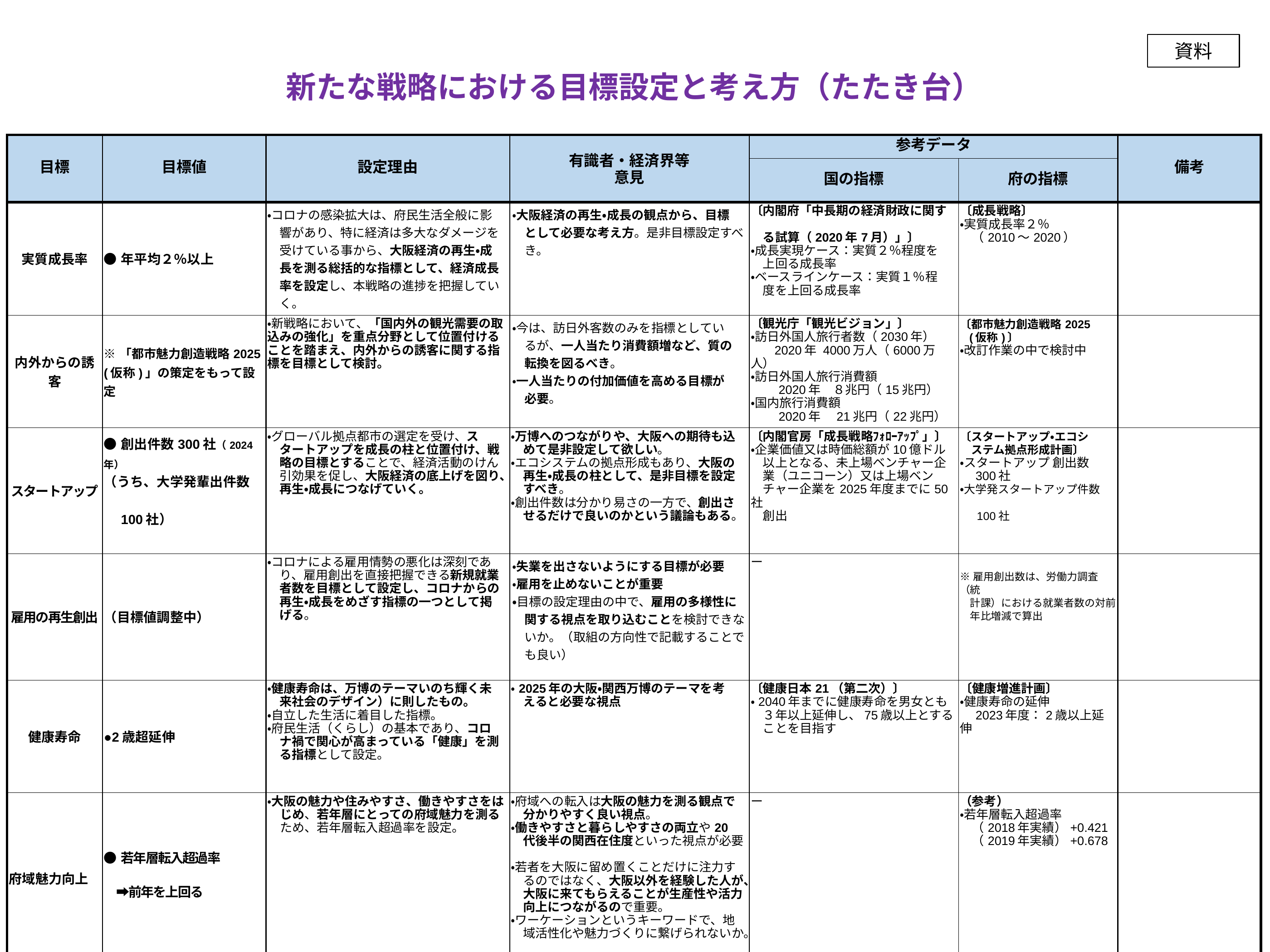

資料
新たな戦略における目標設定と考え方（たたき台）
| 目標 | 目標値 | 設定理由 | 有識者・経済界等 意見 | 参考データ |  | 備考 |
| --- | --- | --- | --- | --- | --- | --- |
|  |  |  |  | 国の指標 | 府の指標 |  |
| 実質成長率 | ●年平均２％以上 | ・コロナの感染拡大は、府民生活全般に影 　響があり、特に経済は多大なダメージを 　受けている事から、大阪経済の再生・成 　長を測る総括的な指標として、経済成長 　率を設定し、本戦略の進捗を把握してい 　く。 | ・大阪経済の再生・成長の観点から、目標 　として必要な考え方。是非目標設定すべ 　き。 | 〔内閣府「中長期の経済財政に関す　 　る試算（2020年7月）」〕 ・成長実現ケース：実質２％程度を 　上回る成長率 ・ベースラインケース：実質１％程 　度を上回る成長率 | 〔成長戦略〕 ・実質成長率２％ 　（2010～2020） |  |
| 内外からの誘客 | ※「都市魅力創造戦略2025 (仮称)」の策定をもって設定 | ・新戦略において、「国内外の観光需要の取込みの強化」を重点分野として位置付けることを踏まえ、内外からの誘客に関する指標を目標として検討。 | ・今は、訪日外客数のみを指標としてい 　るが、一人当たり消費額増など、質の 　転換を図るべき。 ・一人当たりの付加価値を高める目標が 　必要。 | 〔観光庁「観光ビジョン」〕 ・訪日外国人旅行者数（2030年）　 　 2020年 4000万人（6000万人） ・訪日外国人旅行消費額 　　2020年　８兆円（15兆円） ・国内旅行消費額 　　2020年　21兆円（22兆円） | 〔都市魅力創造戦略2025 (仮称)〕 ・改訂作業の中で検討中 |  |
| スタートアップ | ●創出件数300社（2024年） （うち、大学発輩出件数 　 　100社） | ・グローバル拠点都市の選定を受け、ス　 　タートアップを成長の柱と位置付け、戦 　略の目標とすることで、経済活動のけん 　引効果を促し、大阪経済の底上げを図り、 　再生・成長につなげていく。 | ・万博へのつながりや、大阪への期待も込 　めて是非設定して欲しい。 ・エコシステムの拠点形成もあり、大阪の 　再生・成長の柱として、是非目標を設定　 　すべき。 ・創出件数は分かり易さの一方で、創出さ 　せるだけで良いのかという議論もある。 | 〔内閣官房「成長戦略ﾌｫﾛｰｱｯﾌﾟ」〕 ・企業価値又は時価総額が10億ドル 　以上となる、未上場ベンチャー企 　業（ユニコーン）又は上場ベン 　チャー企業を2025年度までに50社 　創出 | 〔スタートアップ・エコシ　 　ステム拠点形成計画〕 ・スタートアップ 創出数　 　300社 ・大学発スタートアップ件数 　　 　 100社 |  |
| 雇用の再生創出 | （目標値調整中） | ・コロナによる雇用情勢の悪化は深刻であ 　り、雇用創出を直接把握できる新規就業 　者数を目標として設定し、コロナからの 　再生・成長をめざす指標の一つとして掲 　げる。 | ・失業を出さないようにする目標が必要 ・雇用を止めないことが重要 ・目標の設定理由の中で、雇用の多様性に 　関する視点を取り込むことを検討できな 　いか。（取組の方向性で記載することで 　も良い） | ー | ※雇用創出数は、労働力調査（統 　計課）における就業者数の対前 　年比増減で算出 |  |
| 健康寿命 | ●2歳超延伸 | ・健康寿命は、万博のテーマいのち輝く未 　来社会のデザイン）に則したもの。 ・自立した生活に着目した指標。 ・府民生活（くらし）の基本であり、コロ 　ナ禍で関心が高まっている「健康」を測 　る指標として設定。 | ・2025年の大阪・関西万博のテーマを考 　えると必要な視点 | 〔健康日本21（第二次）〕 ・2040年までに健康寿命を男女とも 　３年以上延伸し、75歳以上とする 　ことを目指す | 〔健康増進計画〕 ・健康寿命の延伸 　2023年度：2歳以上延伸 |  |
| 府域魅力向上 | ●若年層転入超過率 　➡前年を上回る | ・大阪の魅力や住みやすさ、働きやすさをはじめ、若年層にとっての府域魅力を測るため、若年層転入超過率を設定。 | ・府域への転入は大阪の魅力を測る観点で 　分かりやすく良い視点。 ・働きやすさと暮らしやすさの両立や20 　代後半の関西在住度といった視点が必要　 ・若者を大阪に留め置くことだけに注力す 　るのではなく、大阪以外を経験した人が、 　大阪に来てもらえることが生産性や活力 　向上につながるので重要。 ・ワーケーションというキーワードで、地 　域活性化や魅力づくりに繋げられないか。 | ー | （参考） ・若年層転入超過率 　（2018年実績）+0.421 　（2019年実績）+0.678 |  |